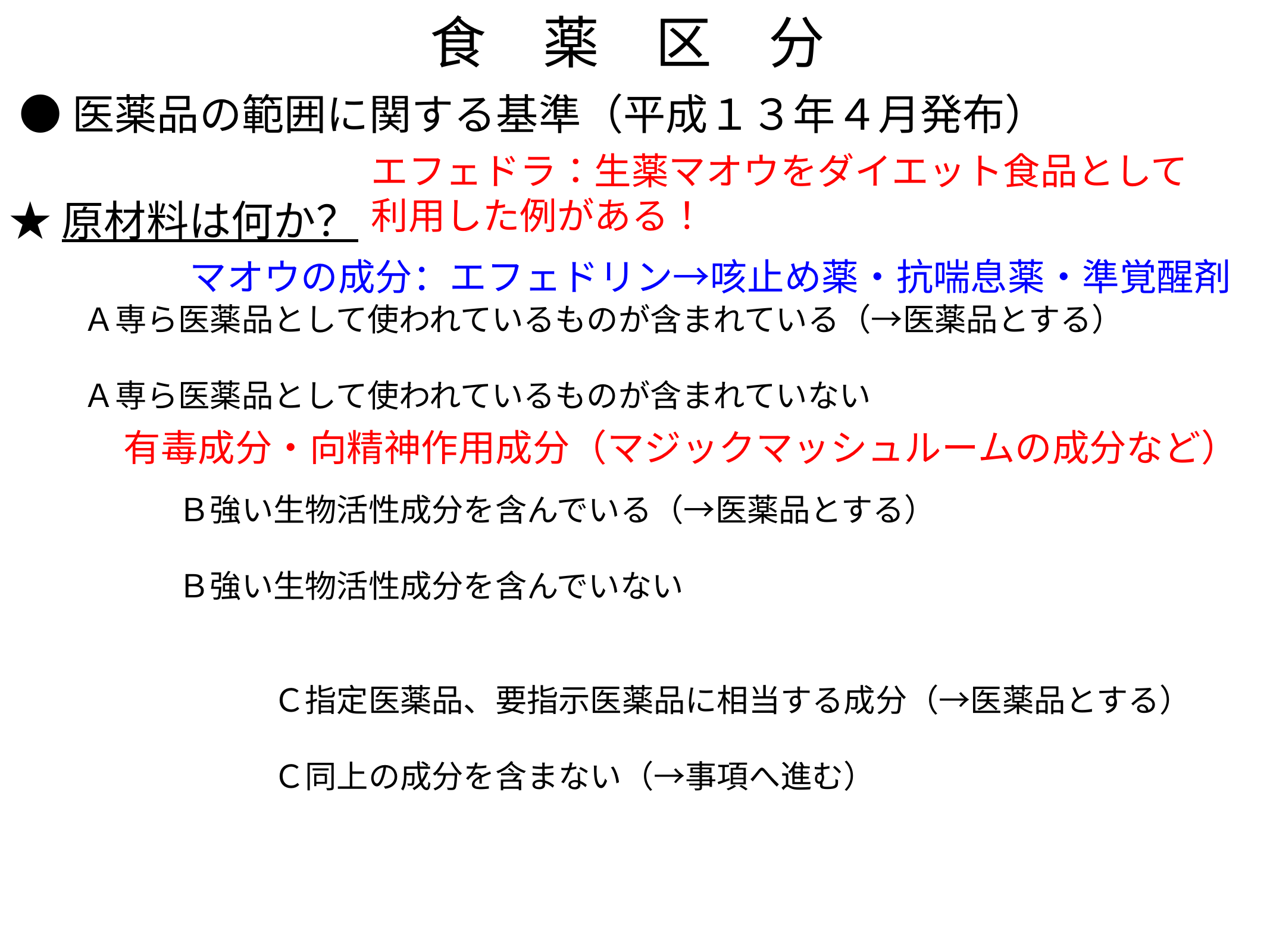

食　薬　区　分
●医薬品の範囲に関する基準（平成１３年４月発布）
エフェドラ：生薬マオウをダイエット食品として利用した例がある！
★原材料は何か？
マオウの成分：エフェドリン→咳止め薬・抗喘息薬・準覚醒剤
　　Ａ専ら医薬品として使われているものが含まれている（→医薬品とする）

　　Ａ専ら医薬品として使われているものが含まれていない

　　　　　Ｂ強い生物活性成分を含んでいる（→医薬品とする）

　　　　　Ｂ強い生物活性成分を含んでいない

　　　　　　　　Ｃ指定医薬品、要指示医薬品に相当する成分（→医薬品とする）

　　　　　　　　Ｃ同上の成分を含まない（→事項へ進む）
有毒成分・向精神作用成分（マジックマッシュルームの成分など）